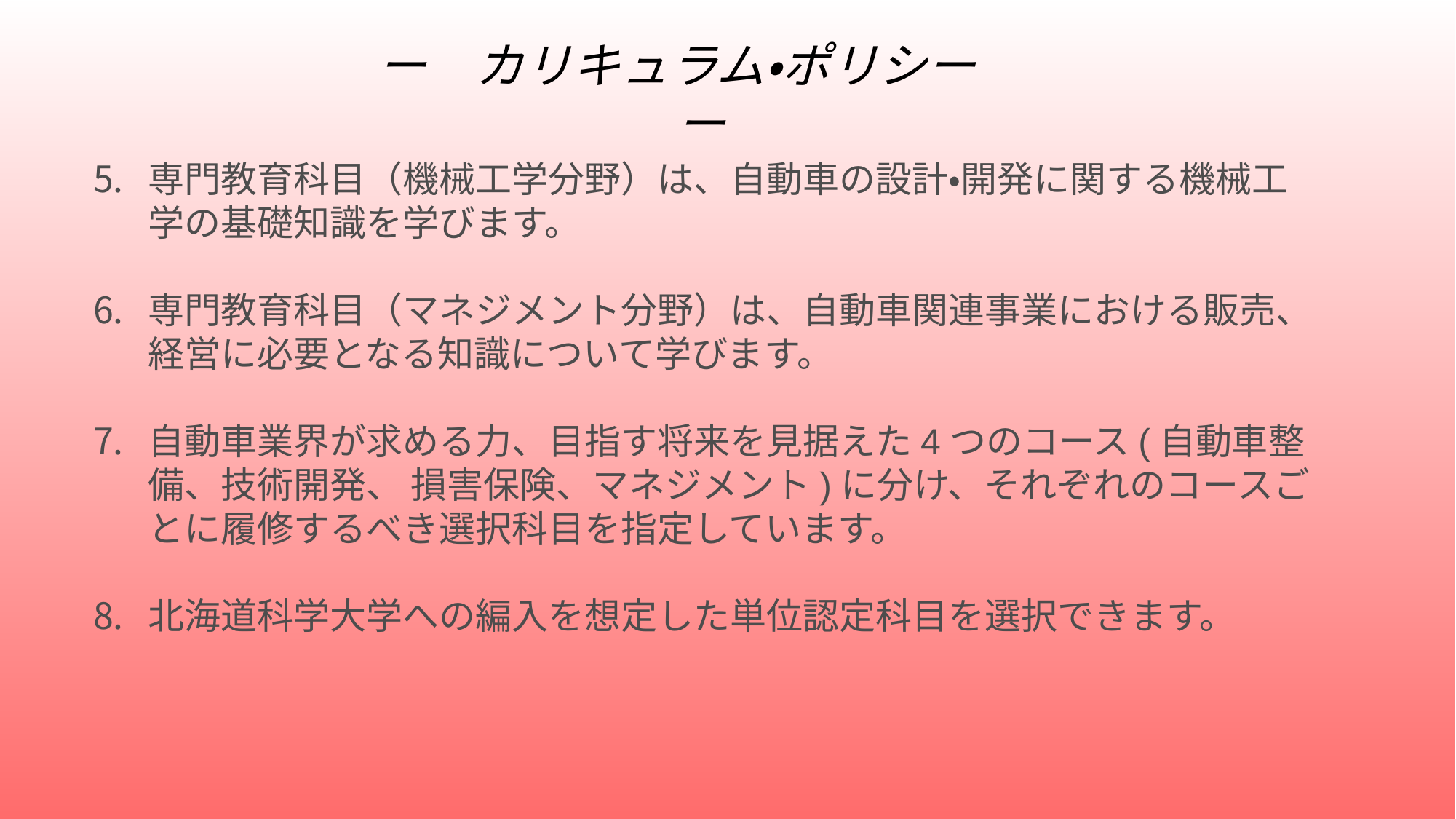

ー　カリキュラム・ポリシー　ー
専門教育科目（機械工学分野）は、自動車の設計・開発に関する機械工学の基礎知識を学びます。

専門教育科目（マネジメント分野）は、自動車関連事業における販売、経営に必要となる知識について学びます。

自動車業界が求める力、目指す将来を見据えた4つのコース(自動車整備、技術開発、 損害保険、マネジメント)に分け、それぞれのコースごとに履修するべき選択科目を指定しています。

北海道科学大学への編入を想定した単位認定科目を選択できます。